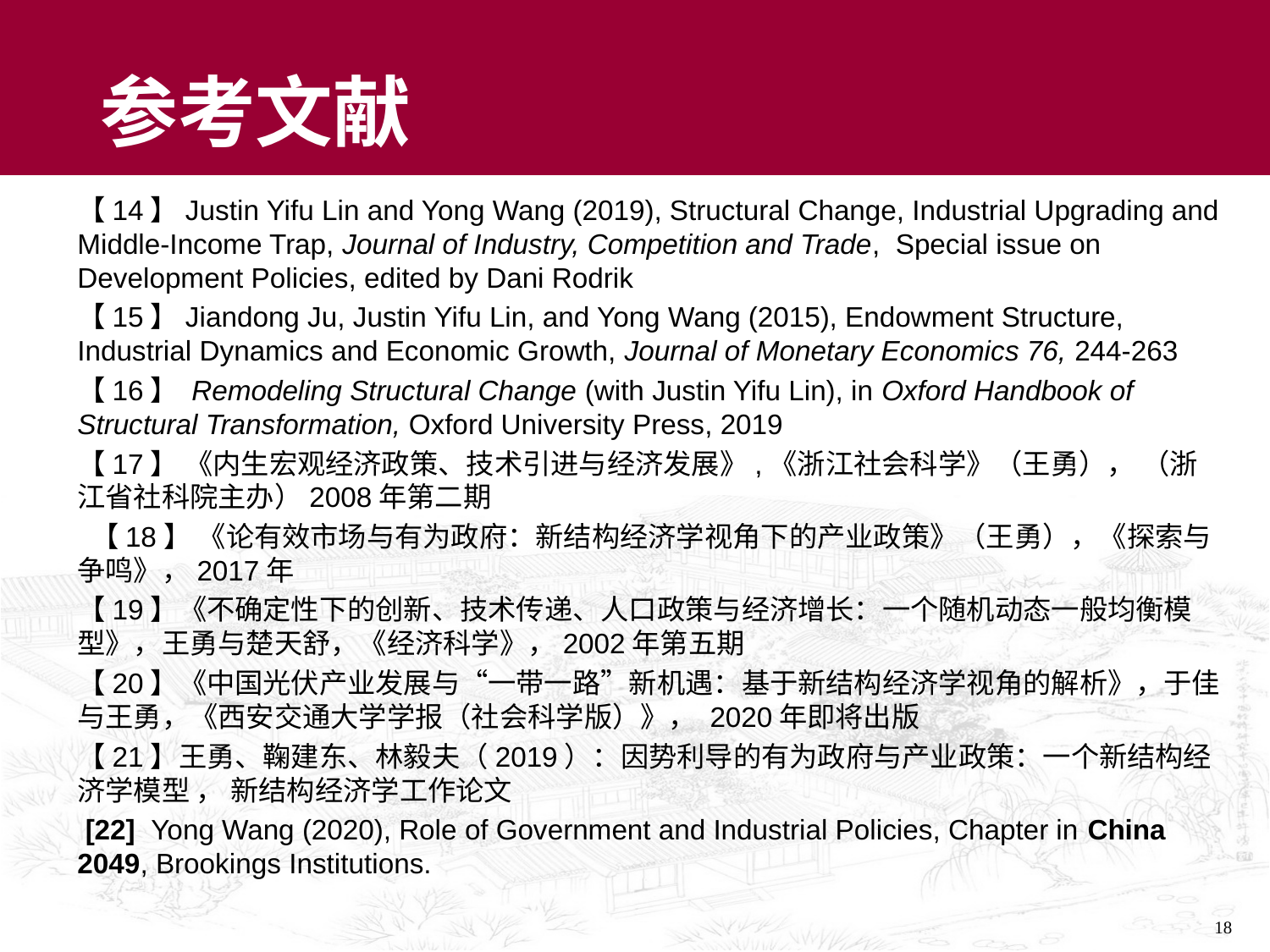

# 参考文献
【14】Justin Yifu Lin and Yong Wang (2019), Structural Change, Industrial Upgrading and Middle-Income Trap, Journal of Industry, Competition and Trade,  Special issue on Development Policies, edited by Dani Rodrik
【15】Jiandong Ju, Justin Yifu Lin, and Yong Wang (2015), Endowment Structure, Industrial Dynamics and Economic Growth, Journal of Monetary Economics 76, 244-263
【16】 Remodeling Structural Change (with Justin Yifu Lin), in Oxford Handbook of Structural Transformation, Oxford University Press, 2019
【17】 《内生宏观经济政策、技术引进与经济发展》,《浙江社会科学》（王勇）， （浙江省社科院主办）2008年第二期
 【18】 《论有效市场与有为政府：新结构经济学视角下的产业政策》（王勇），《探索与争鸣》，2017年
【19】《不确定性下的创新、技术传递、人口政策与经济增长：一个随机动态一般均衡模型》，王勇与楚天舒，《经济科学》，2002年第五期
【20】《中国光伏产业发展与“一带一路”新机遇：基于新结构经济学视角的解析》，于佳与王勇，《西安交通大学学报（社会科学版）》， 2020年即将出版
【21】王勇、鞠建东、林毅夫（2019）：因势利导的有为政府与产业政策：一个新结构经济学模型 ， 新结构经济学工作论文
 [22]  Yong Wang (2020), Role of Government and Industrial Policies, Chapter in China 2049, Brookings Institutions.

18